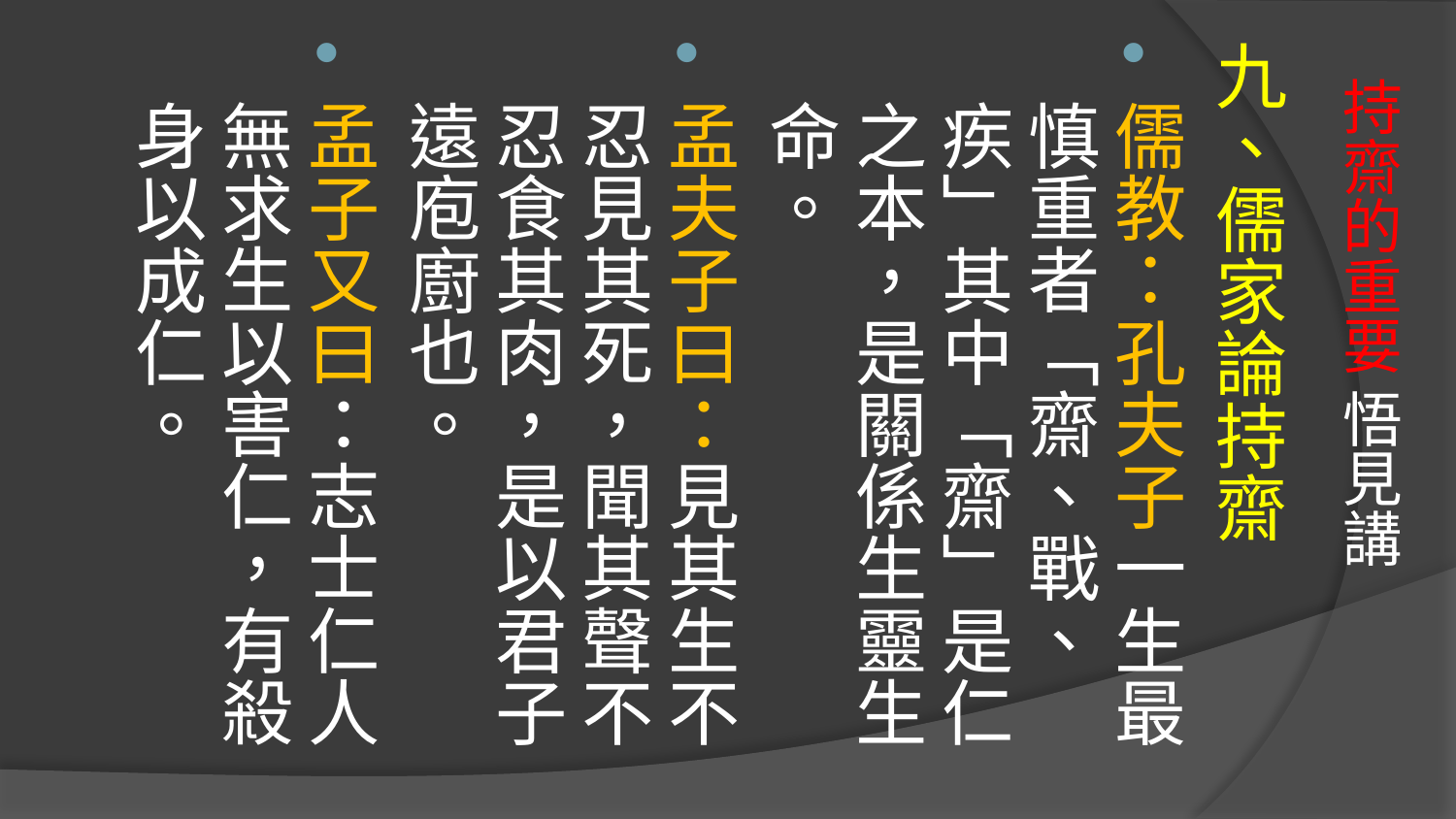

九、儒家論持齋
儒教：孔夫子一生最慎重者「齋、戰、疾」其中「齋」是仁之本，是關係生靈生命。
孟夫子曰：見其生不忍見其死，聞其聲不忍食其肉，是以君子遠庖廚也。
孟子又曰：志士仁人無求生以害仁，有殺身以成仁。

# 持齋的重要 悟見講